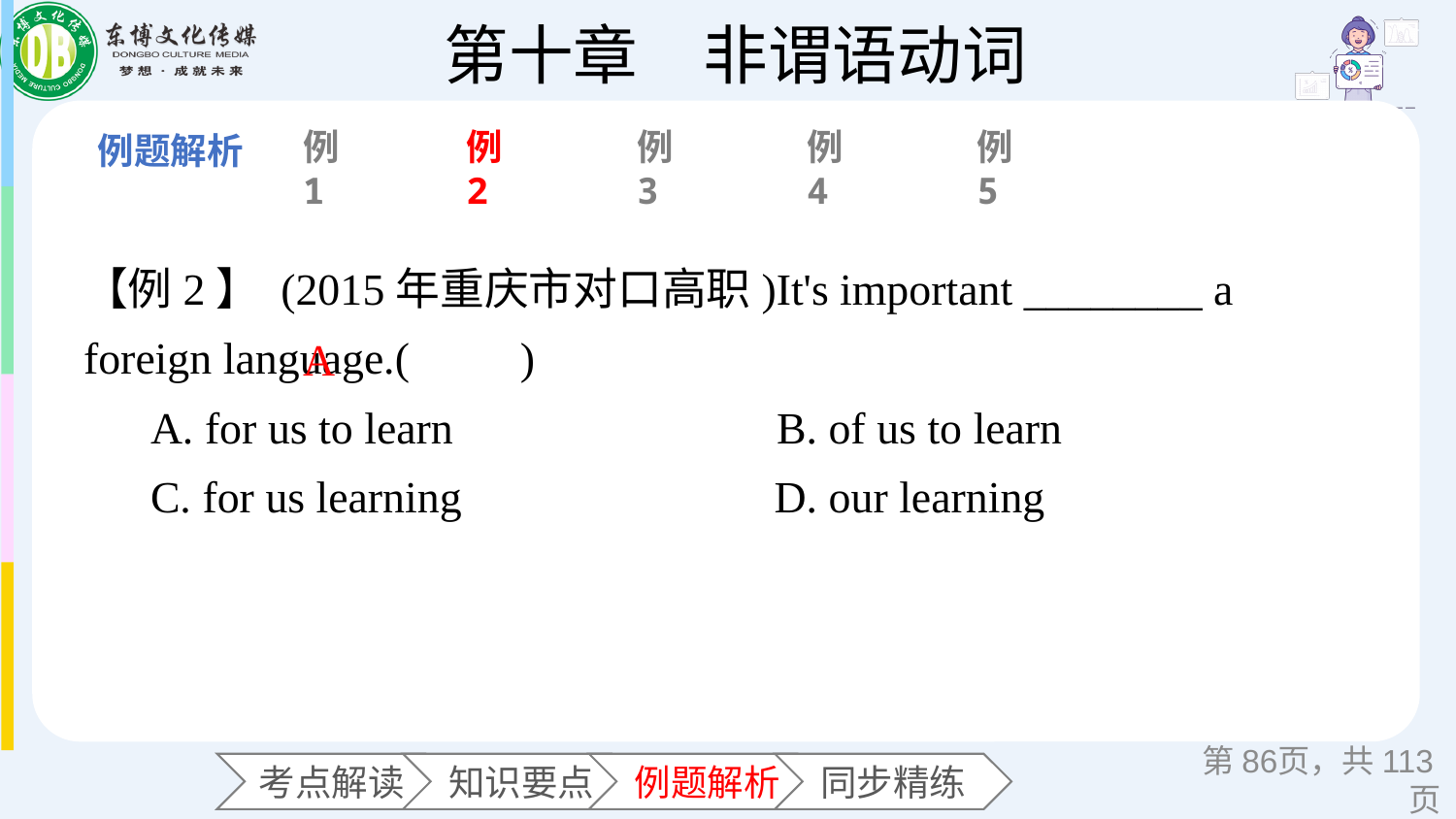

例1
例2
例3
例4
例5
【例2】 (2015年重庆市对口高职)It's important ________ a foreign language.(　　)
      A. for us to learn                             B. of us to learn
      C. for us learning                            D. our learning

A
第86页，共113页